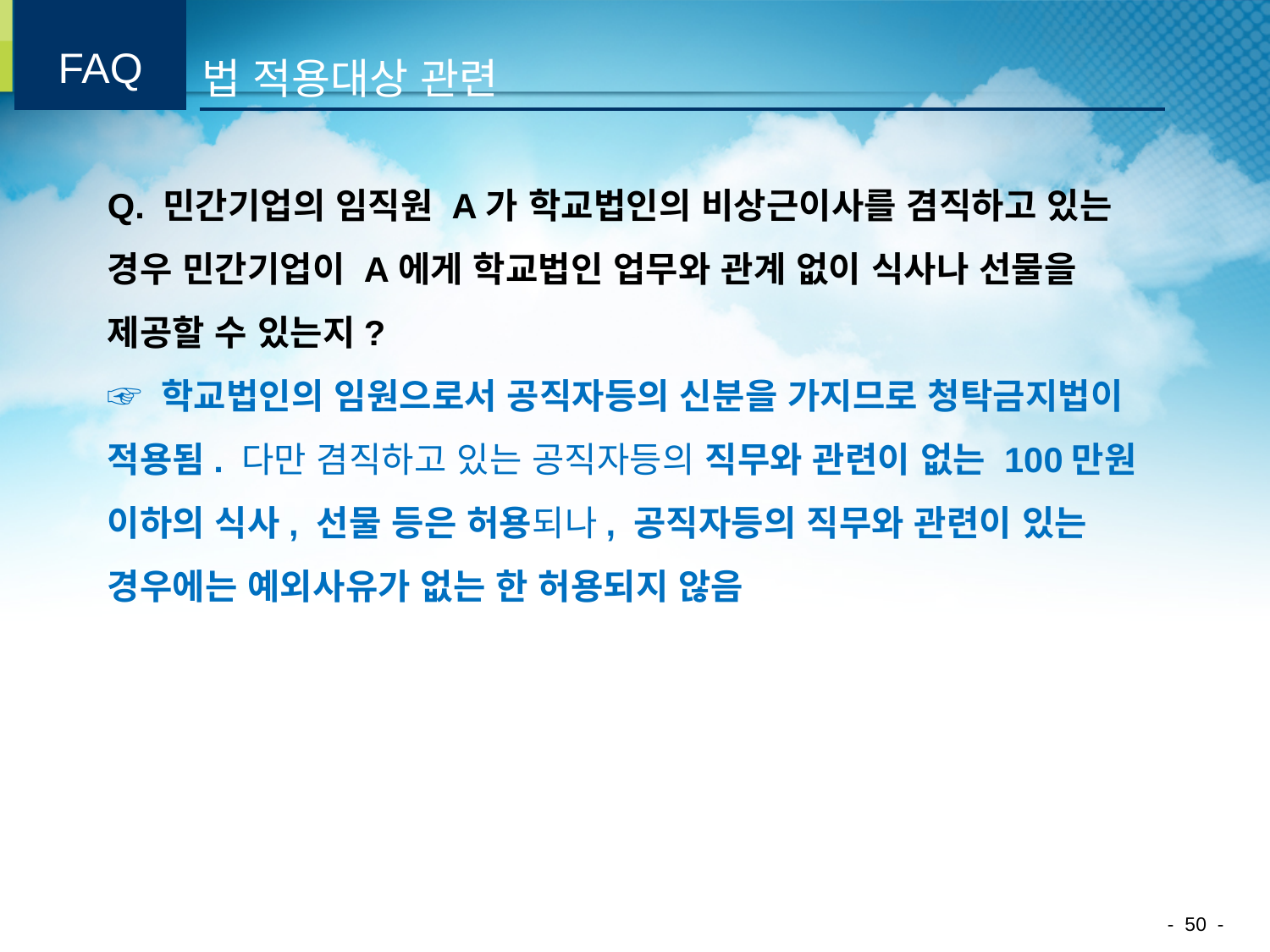

| FAQ |  | 법 적용대상 관련 |
| --- | --- | --- |
Q. 민간기업의 임직원 A가 학교법인의 비상근이사를 겸직하고 있는 경우 민간기업이 A에게 학교법인 업무와 관계 없이 식사나 선물을 제공할 수 있는지?
☞ 학교법인의 임원으로서 공직자등의 신분을 가지므로 청탁금지법이 적용됨. 다만 겸직하고 있는 공직자등의 직무와 관련이 없는 100만원 이하의 식사, 선물 등은 허용되나, 공직자등의 직무와 관련이 있는 경우에는 예외사유가 없는 한 허용되지 않음

-  50  -